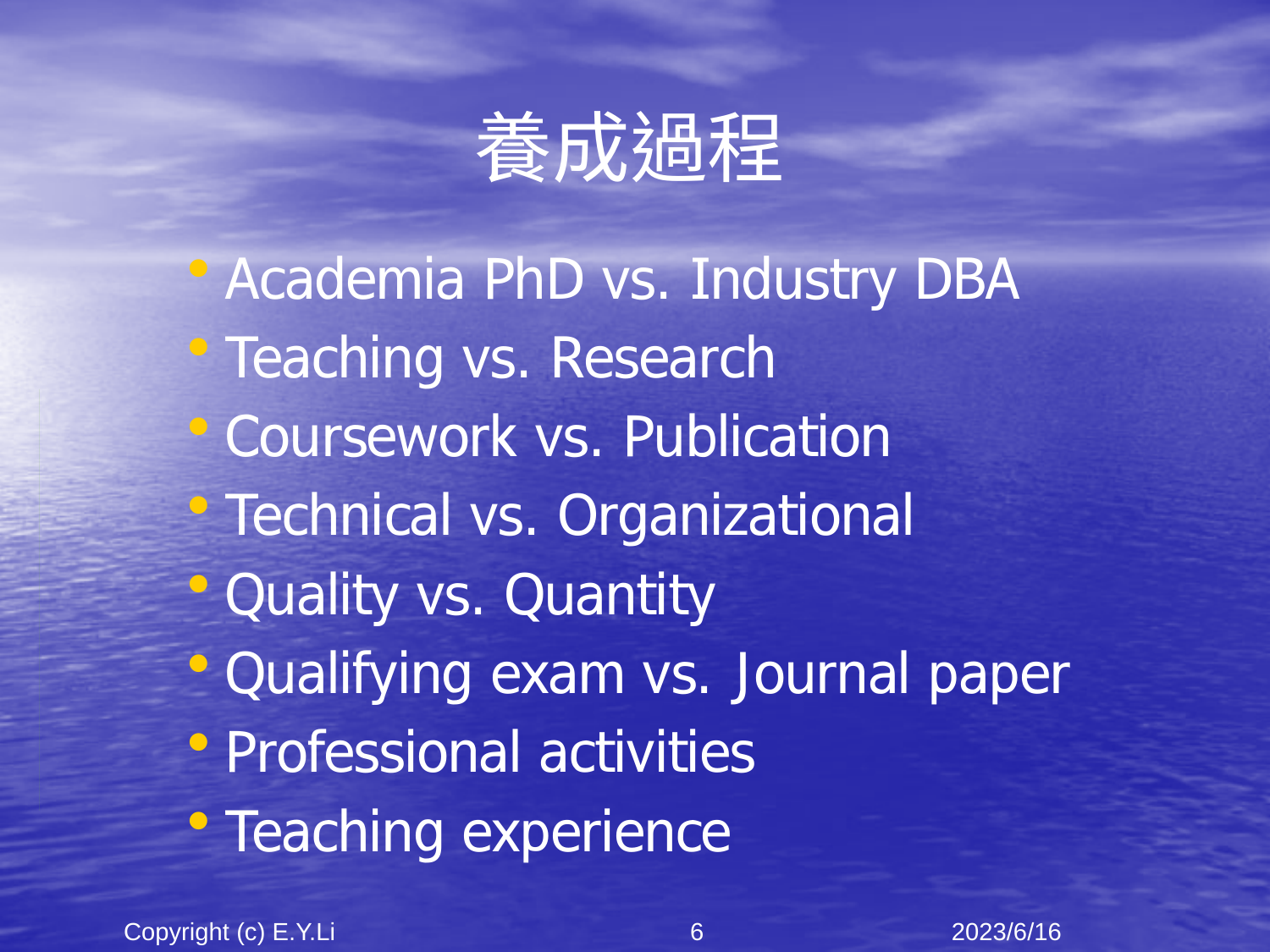

# 養成過程
Academia PhD vs. Industry DBA
Teaching vs. Research
Coursework vs. Publication
Technical vs. Organizational
Quality vs. Quantity
Qualifying exam vs. Journal paper
Professional activities
Teaching experience

Copyright (c) E.Y.Li
6
2023/6/16